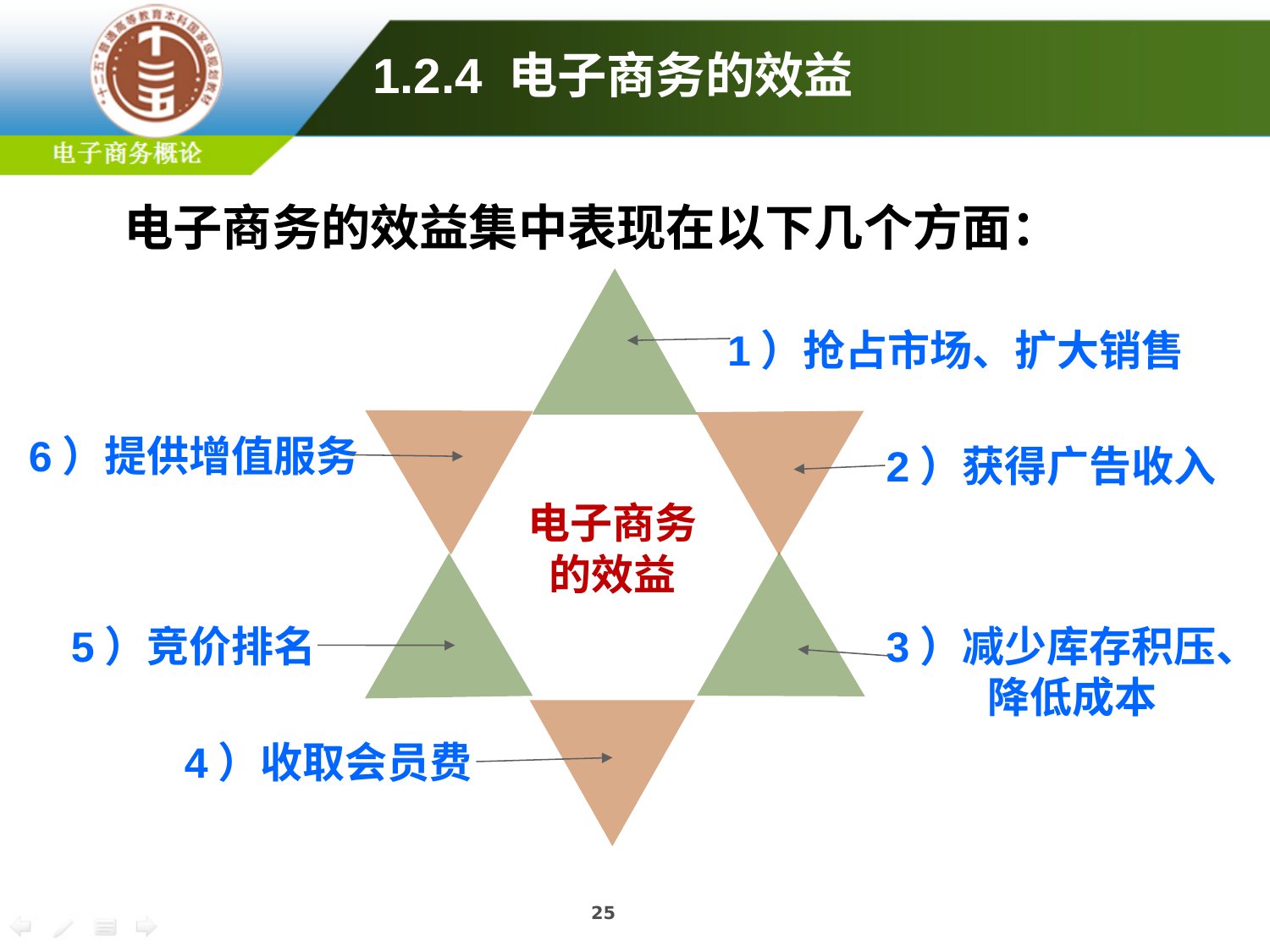

1.2.4 电子商务的效益
	电子商务的效益集中表现在以下几个方面：

1）抢占市场、扩大销售

6）提供增值服务

2）获得广告收入

电子商务
的效益
5）竞价排名
3）减少库存积压、
降低成本

4）收取会员费

25